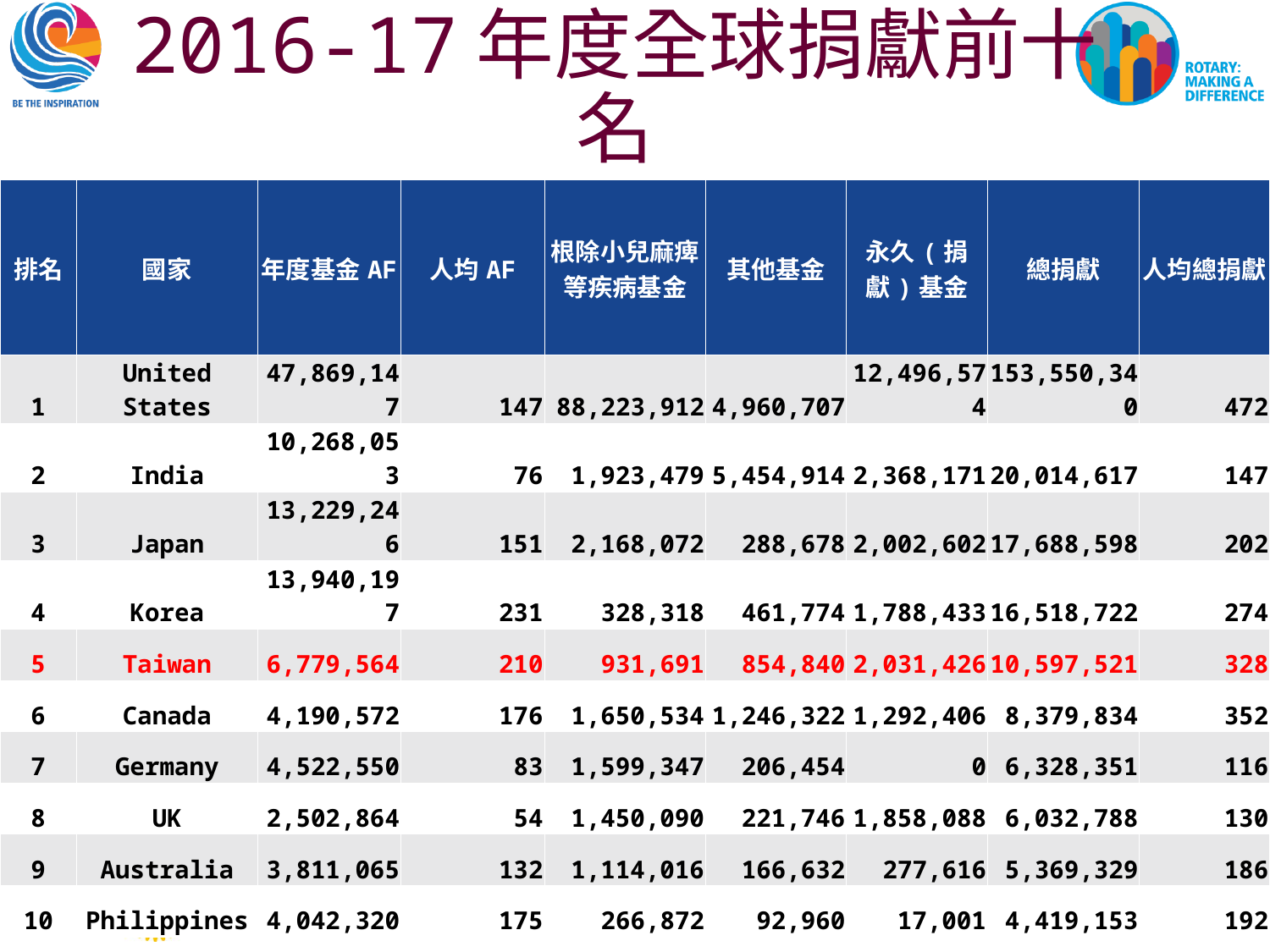

2016-17年度全球捐獻前十名
| 排名 | 國家 | 年度基金AF | 人均AF | 根除小兒麻痺 等疾病基金 | 其他基金 | 永久(捐獻)基金 | 總捐獻 | 人均總捐獻 |
| --- | --- | --- | --- | --- | --- | --- | --- | --- |
| 1 | United States | 47,869,147 | 147 | 88,223,912 | 4,960,707 | 12,496,574 | 153,550,340 | 472 |
| 2 | India | 10,268,053 | 76 | 1,923,479 | 5,454,914 | 2,368,171 | 20,014,617 | 147 |
| 3 | Japan | 13,229,246 | 151 | 2,168,072 | 288,678 | 2,002,602 | 17,688,598 | 202 |
| 4 | Korea | 13,940,197 | 231 | 328,318 | 461,774 | 1,788,433 | 16,518,722 | 274 |
| 5 | Taiwan | 6,779,564 | 210 | 931,691 | 854,840 | 2,031,426 | 10,597,521 | 328 |
| 6 | Canada | 4,190,572 | 176 | 1,650,534 | 1,246,322 | 1,292,406 | 8,379,834 | 352 |
| 7 | Germany | 4,522,550 | 83 | 1,599,347 | 206,454 | 0 | 6,328,351 | 116 |
| 8 | UK | 2,502,864 | 54 | 1,450,090 | 221,746 | 1,858,088 | 6,032,788 | 130 |
| 9 | Australia | 3,811,065 | 132 | 1,114,016 | 166,632 | 277,616 | 5,369,329 | 186 |
| 10 | Philippines | 4,042,320 | 175 | 266,872 | 92,960 | 17,001 | 4,419,153 | 192 |